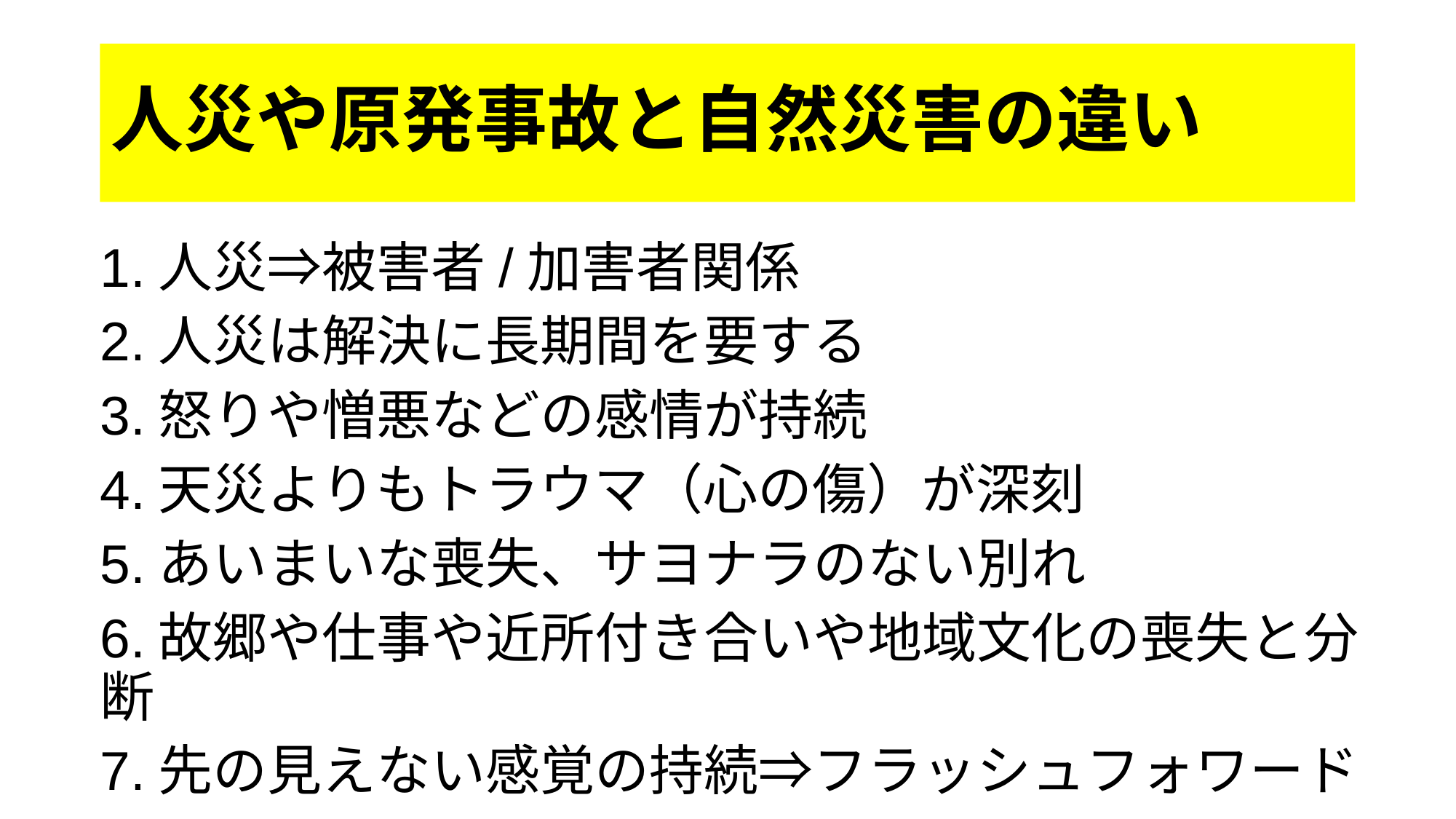

# 人災や原発事故と自然災害の違い
1.人災⇒被害者/加害者関係
2.人災は解決に長期間を要する
3.怒りや憎悪などの感情が持続
4.天災よりもトラウマ（心の傷）が深刻
5.あいまいな喪失、サヨナラのない別れ
6.故郷や仕事や近所付き合いや地域文化の喪失と分断
7.先の見えない感覚の持続⇒フラッシュフォワード